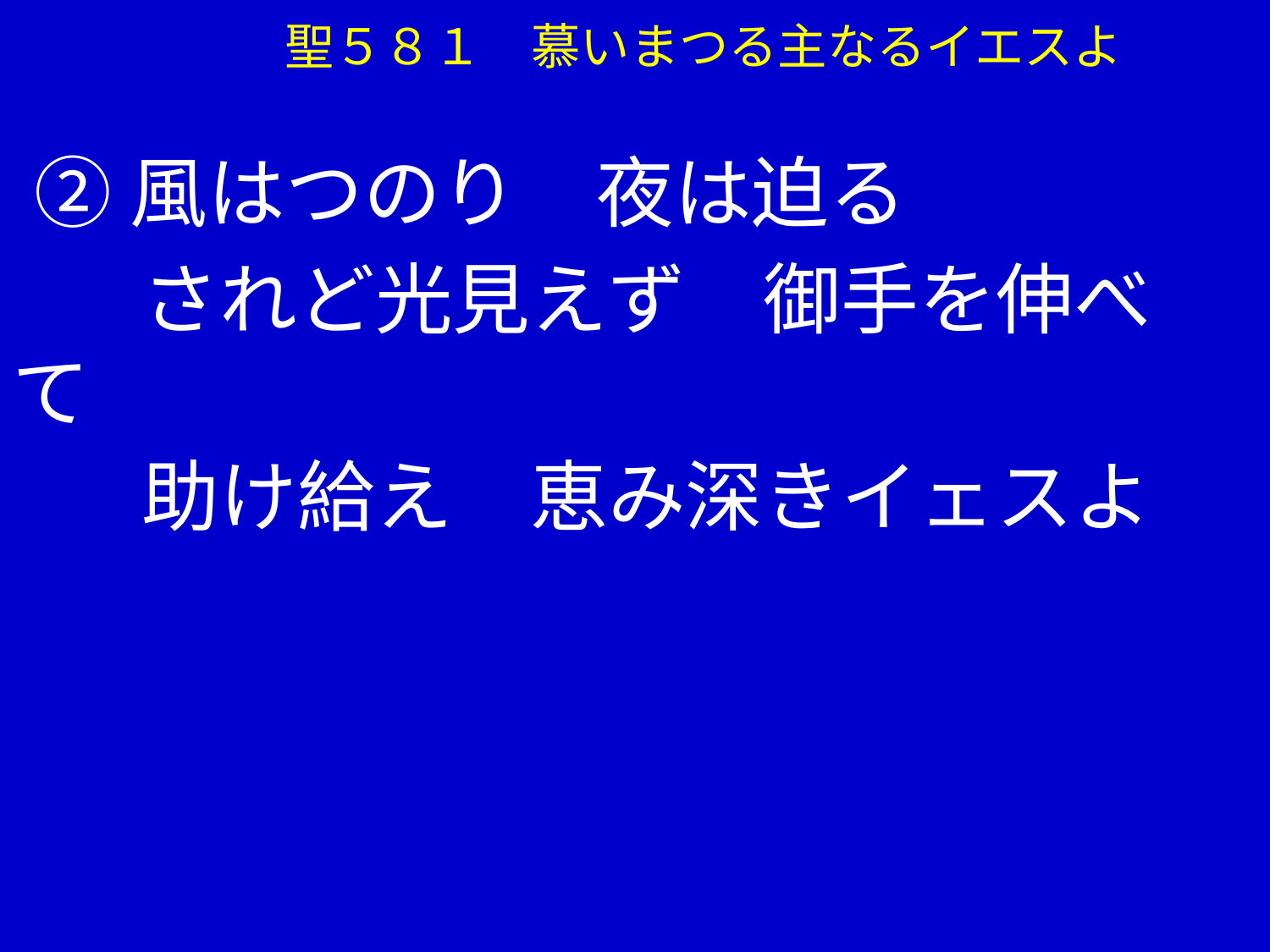

聖５８１　慕いまつる主なるイエスよ
 ②風はつのり　夜は迫る
　   されど光見えず　御手を伸べて
　   助け給え　恵み深きイェスよ